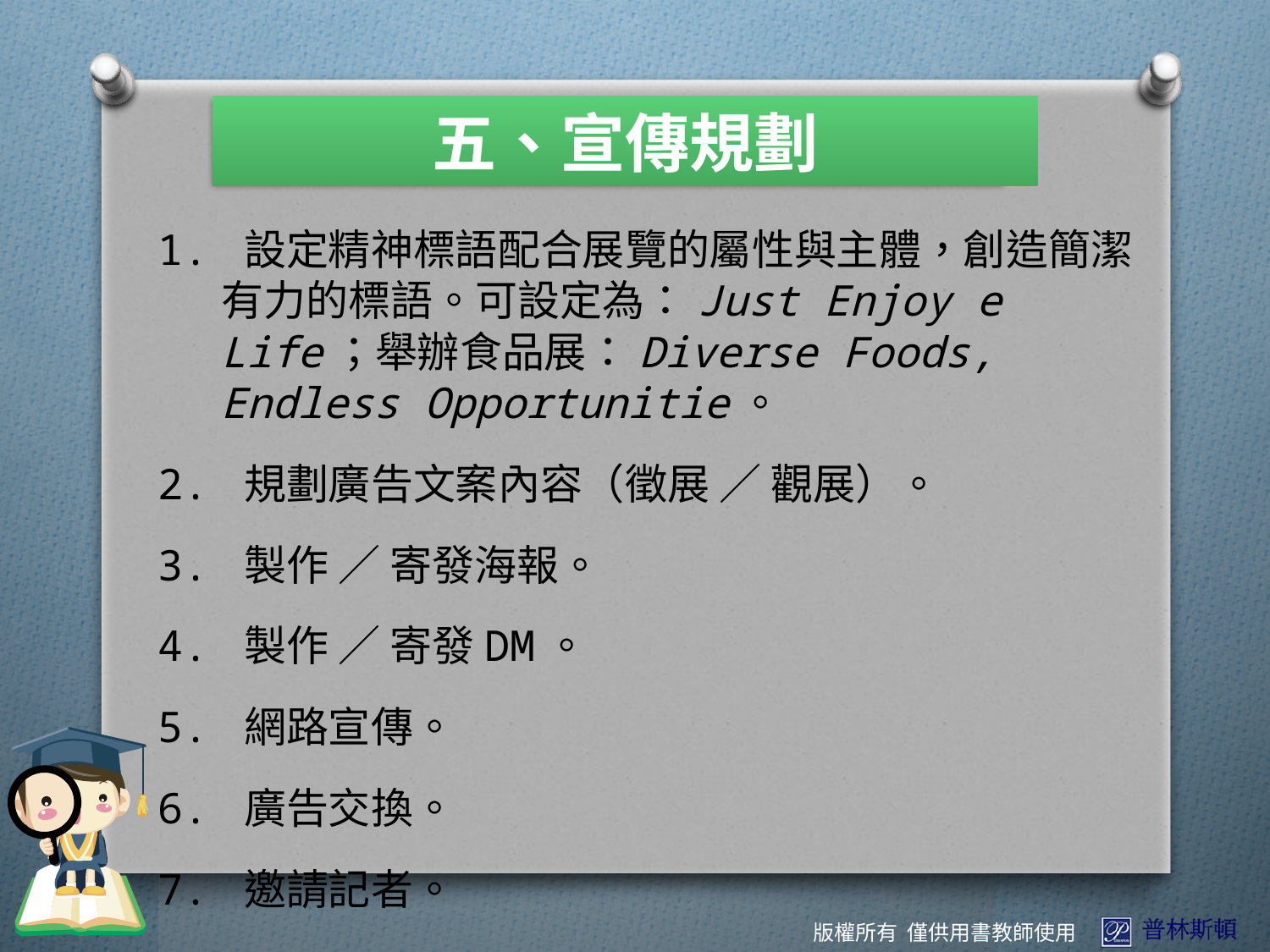

五、宣傳規劃
1. 設定精神標語配合展覽的屬性與主體，創造簡潔有力的標語。可設定為：Just Enjoy e Life；舉辦食品展：Diverse Foods, Endless Opportunitie。
2. 規劃廣告文案內容（徵展 ∕ 觀展）。
3. 製作 ∕ 寄發海報。
4. 製作 ∕ 寄發DM。
5. 網路宣傳。
6. 廣告交換。
7. 邀請記者。